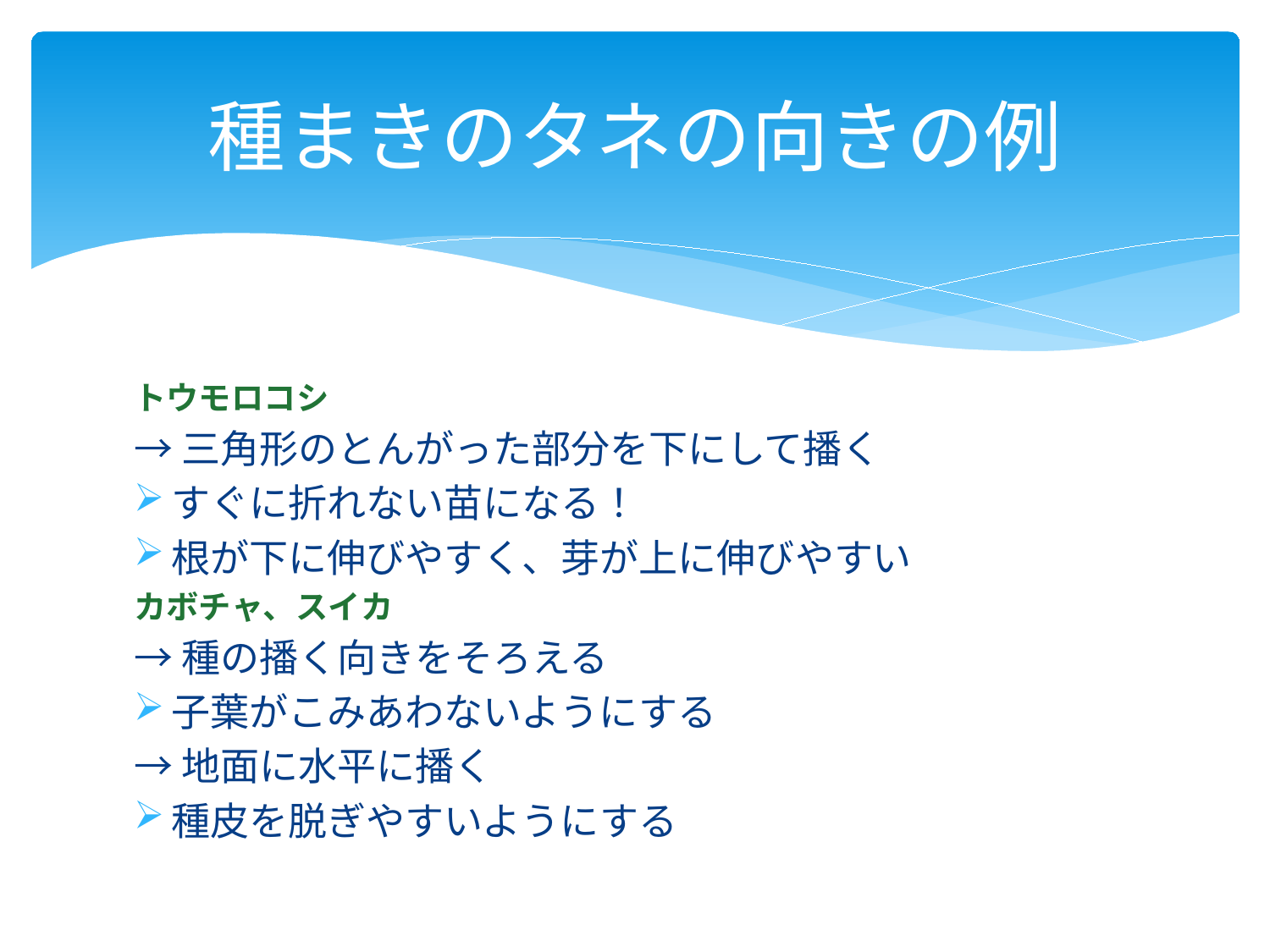

# 種まきのタネの向きの例
トウモロコシ
→三角形のとんがった部分を下にして播く
すぐに折れない苗になる！
根が下に伸びやすく、芽が上に伸びやすい
カボチャ、スイカ
→種の播く向きをそろえる
子葉がこみあわないようにする
→地面に水平に播く
種皮を脱ぎやすいようにする